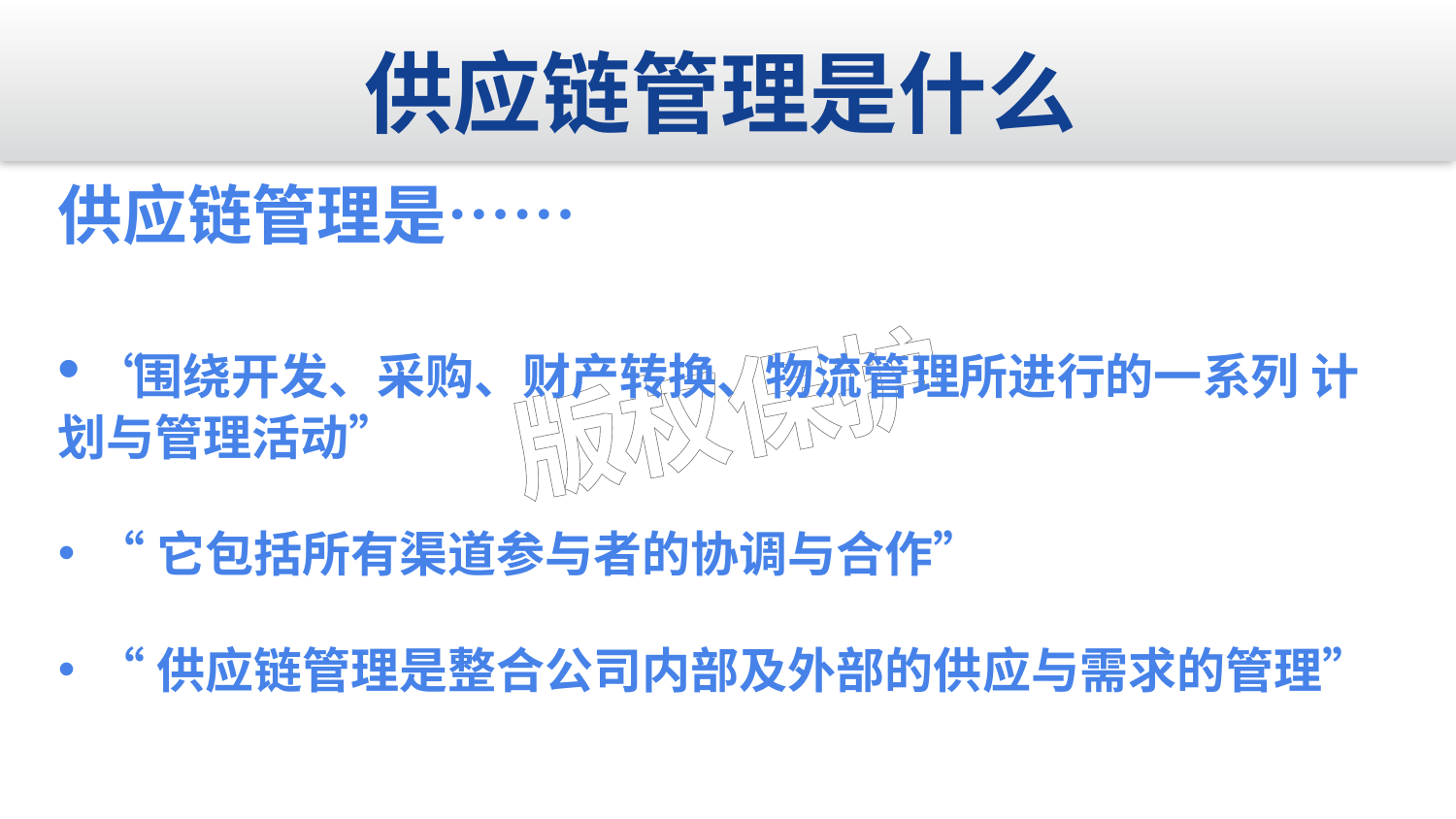

供应链管理是什么
供应链管理是……

 “围绕开发、采购、财产转换、物流管理所进行的一系列 计划与管理活动”

  “它包括所有渠道参与者的协调与合作”

  “供应链管理是整合公司内部及外部的供应与需求的管理”